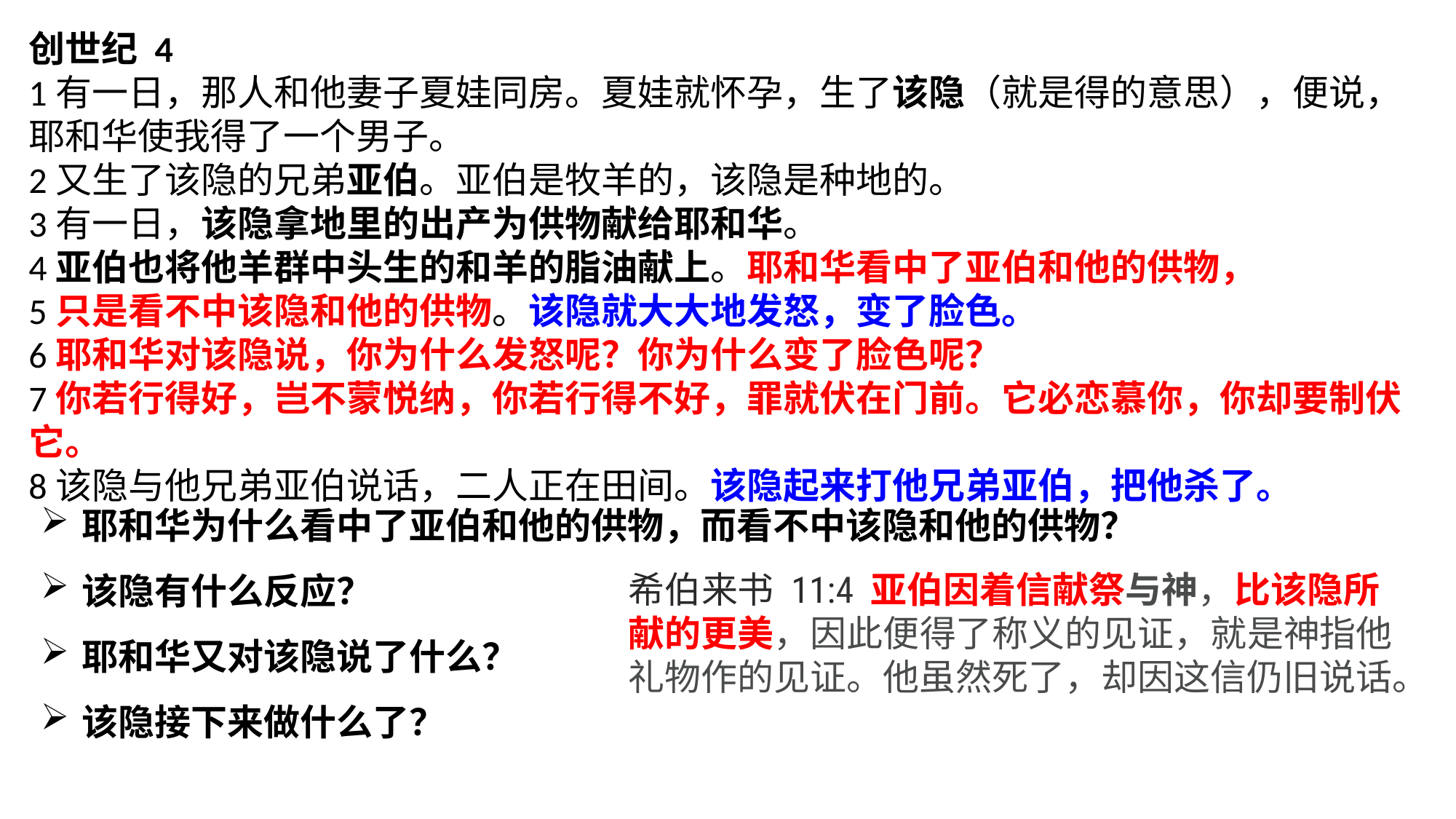

创世纪 4
1有一日，那人和他妻子夏娃同房。夏娃就怀孕，生了该隐（就是得的意思），便说，耶和华使我得了一个男子。
2又生了该隐的兄弟亚伯。亚伯是牧羊的，该隐是种地的。
3有一日，该隐拿地里的出产为供物献给耶和华。
4亚伯也将他羊群中头生的和羊的脂油献上。耶和华看中了亚伯和他的供物，
5只是看不中该隐和他的供物。该隐就大大地发怒，变了脸色。
6耶和华对该隐说，你为什么发怒呢？你为什么变了脸色呢？
7你若行得好，岂不蒙悦纳，你若行得不好，罪就伏在门前。它必恋慕你，你却要制伏它。
8该隐与他兄弟亚伯说话，二人正在田间。该隐起来打他兄弟亚伯，把他杀了。
耶和华为什么看中了亚伯和他的供物，而看不中该隐和他的供物？
该隐有什么反应？
耶和华又对该隐说了什么？
该隐接下来做什么了？
希伯来书 11:4 亚伯因着信献祭与神，比该隐所献的更美，因此便得了称义的见证，就是神指他礼物作的见证。他虽然死了，却因这信仍旧说话。